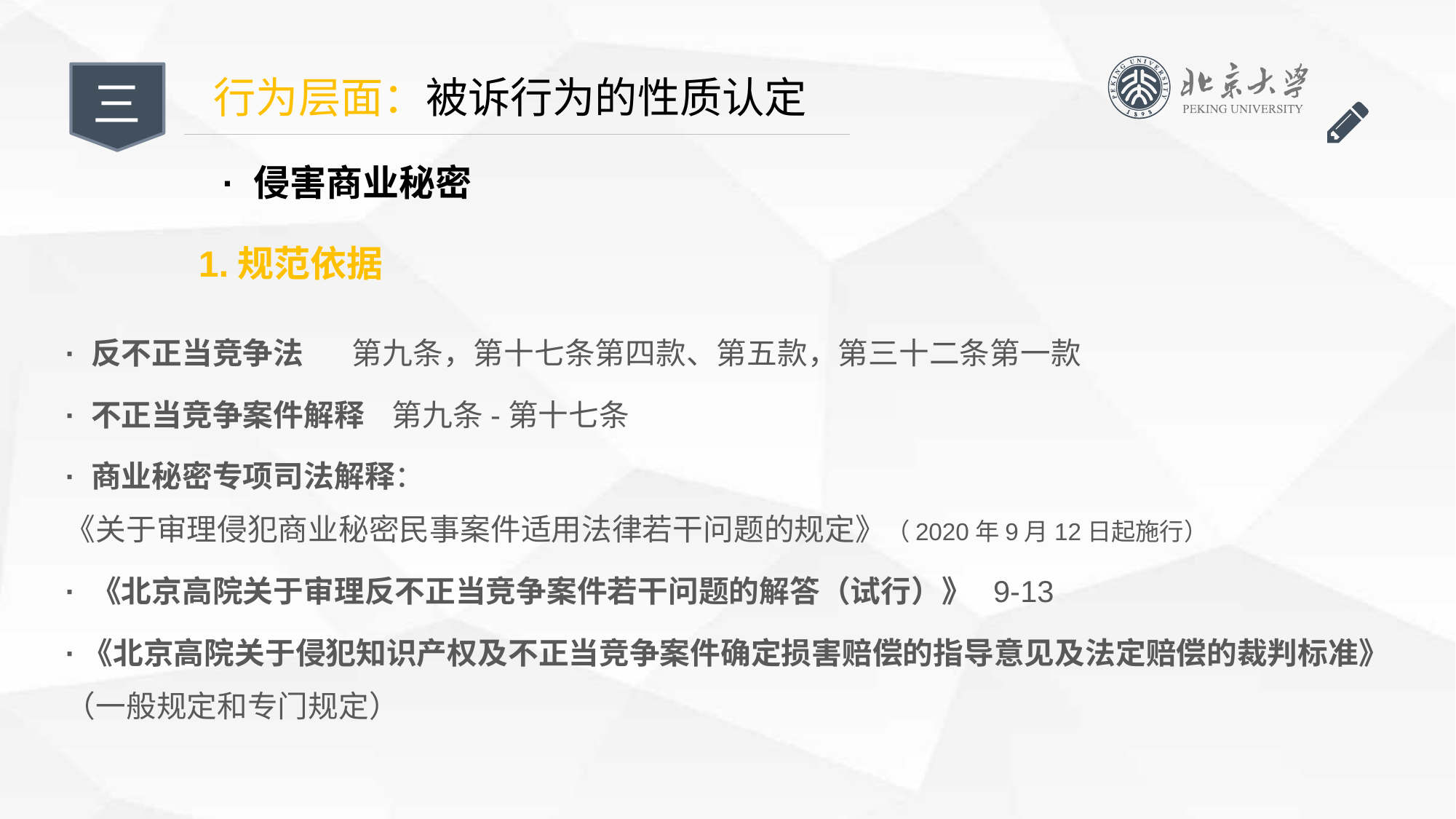

三
行为层面：被诉行为的性质认定
· 侵害商业秘密
1.规范依据
· 反不正当竞争法       第九条，第十七条第四款、第五款，第三十二条第一款
· 不正当竞争案件解释    第九条-第十七条
· 商业秘密专项司法解释：
《关于审理侵犯商业秘密民事案件适用法律若干问题的规定》（2020年9月12日起施行）
· 《北京高院关于审理反不正当竞争案件若干问题的解答（试行）》  9-13
·《北京高院关于侵犯知识产权及不正当竞争案件确定损害赔偿的指导意见及法定赔偿的裁判标准》
（一般规定和专门规定）